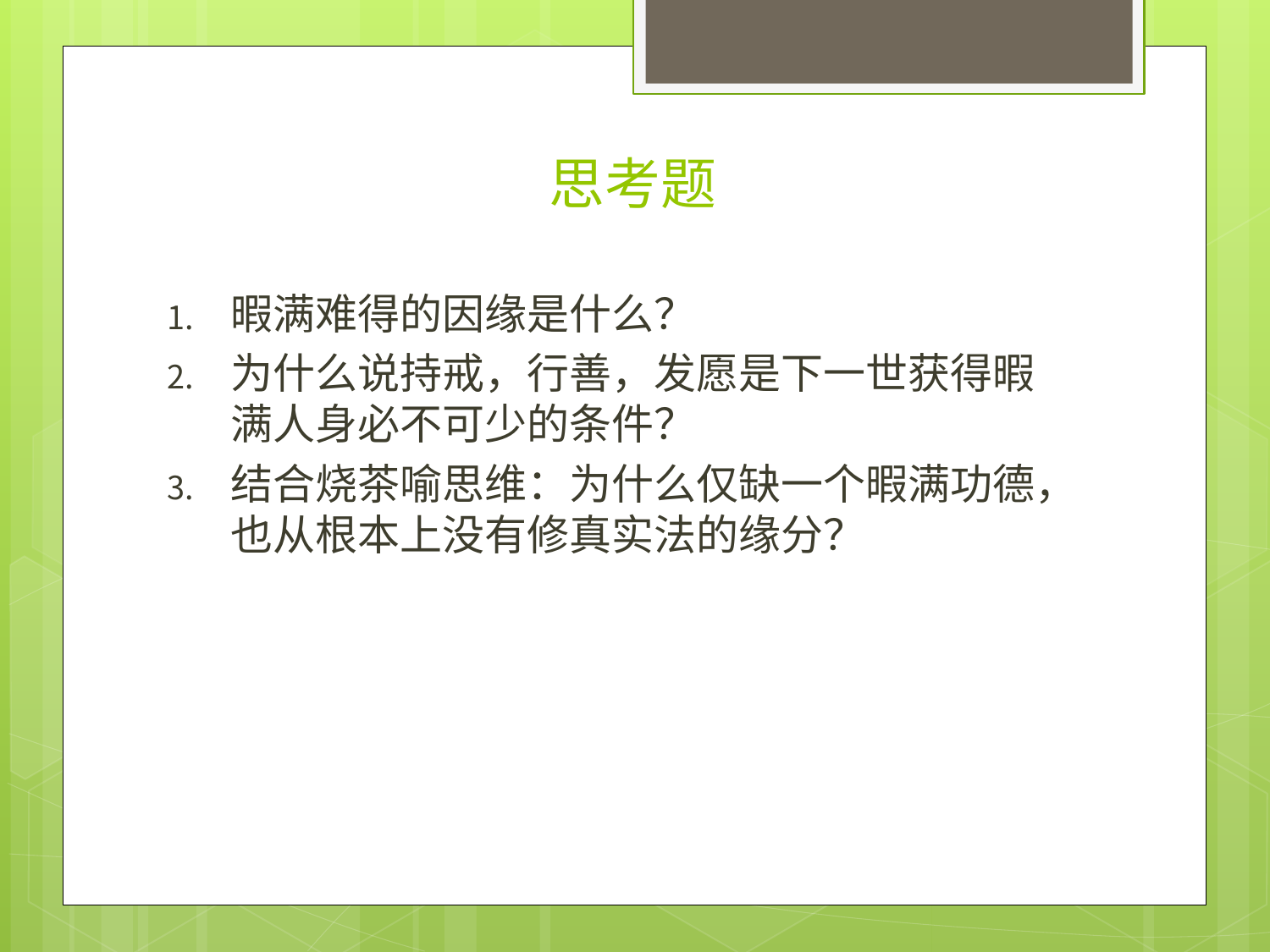

# 思考题

暇满难得的因缘是什么？
为什么说持戒，行善，发愿是下一世获得暇满人身必不可少的条件？
结合烧茶喻思维：为什么仅缺一个暇满功德，也从根本上没有修真实法的缘分？